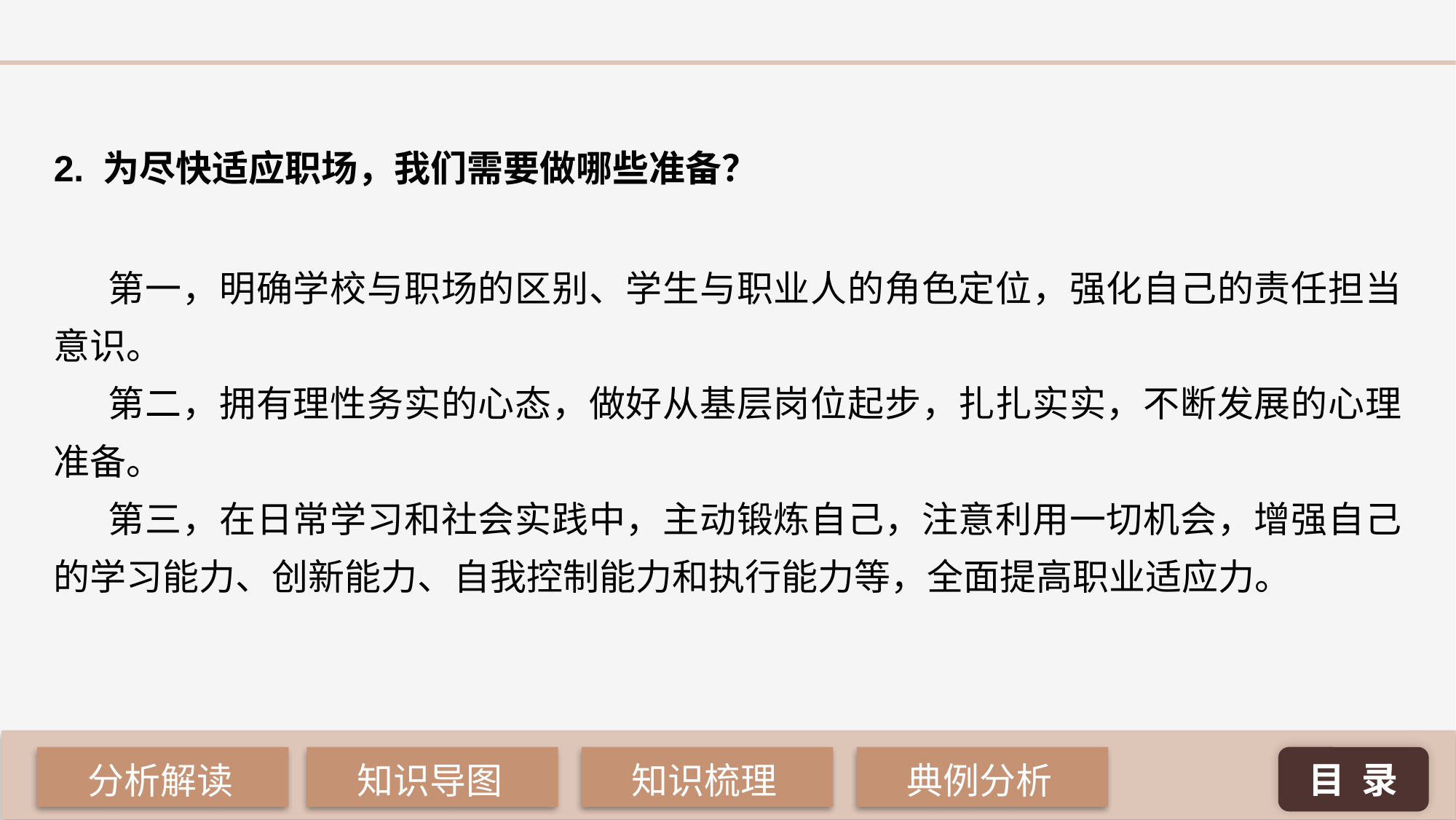

2. 为尽快适应职场，我们需要做哪些准备？
第一，明确学校与职场的区别、学生与职业人的角色定位，强化自己的责任担当意识。
第二，拥有理性务实的心态，做好从基层岗位起步，扎扎实实，不断发展的心理准备。
第三，在日常学习和社会实践中，主动锻炼自己，注意利用一切机会，增强自己的学习能力、创新能力、自我控制能力和执行能力等，全面提高职业适应力。